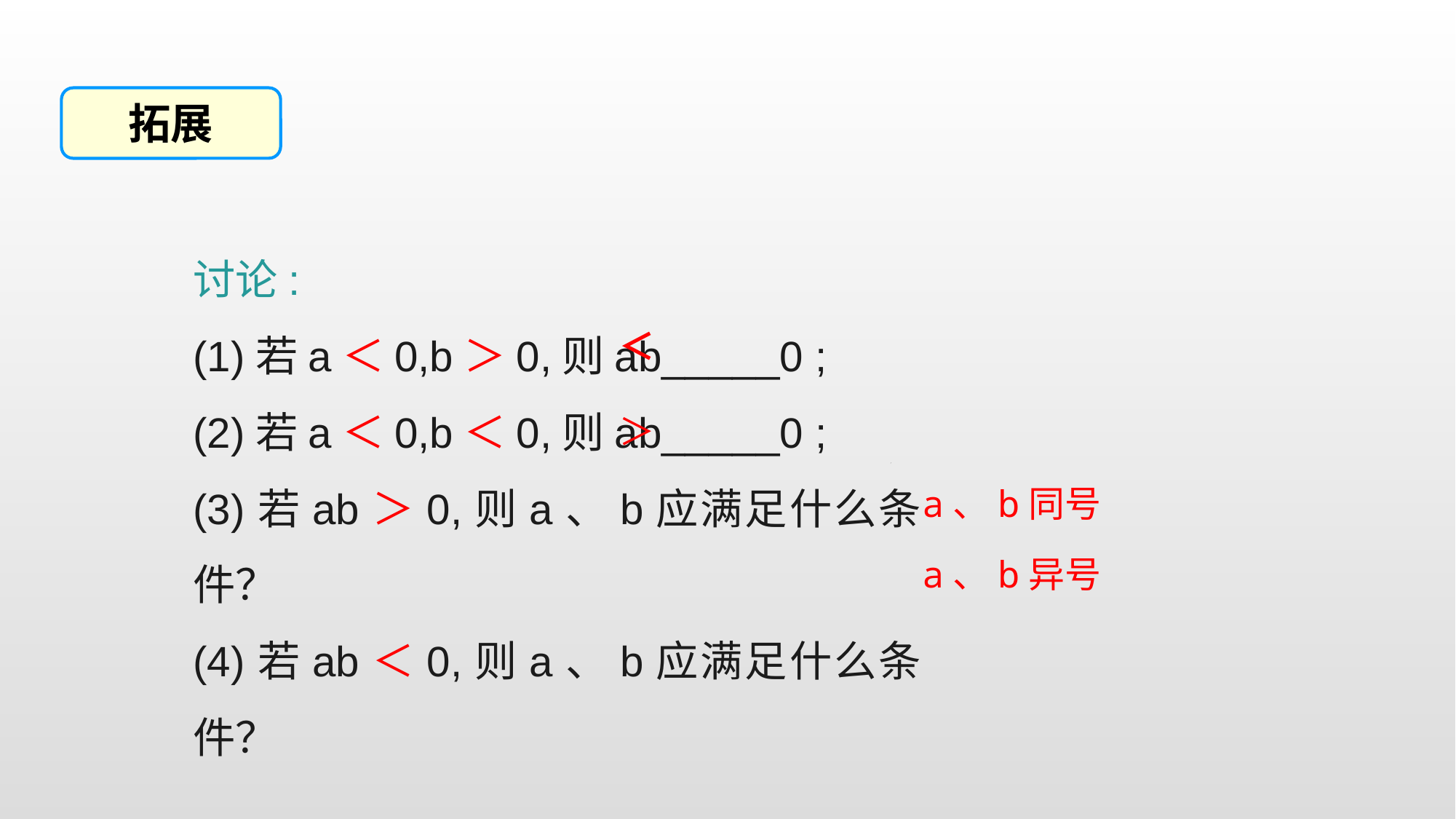

拓展
讨论:
(1)若a＜0,b＞0,则ab_____0 ;
(2)若a＜0,b＜0,则ab_____0 ;
(3)若ab＞0,则a、b应满足什么条件？
(4)若ab＜0,则a、b应满足什么条件？
＜
＞

a、b同号

a、b异号